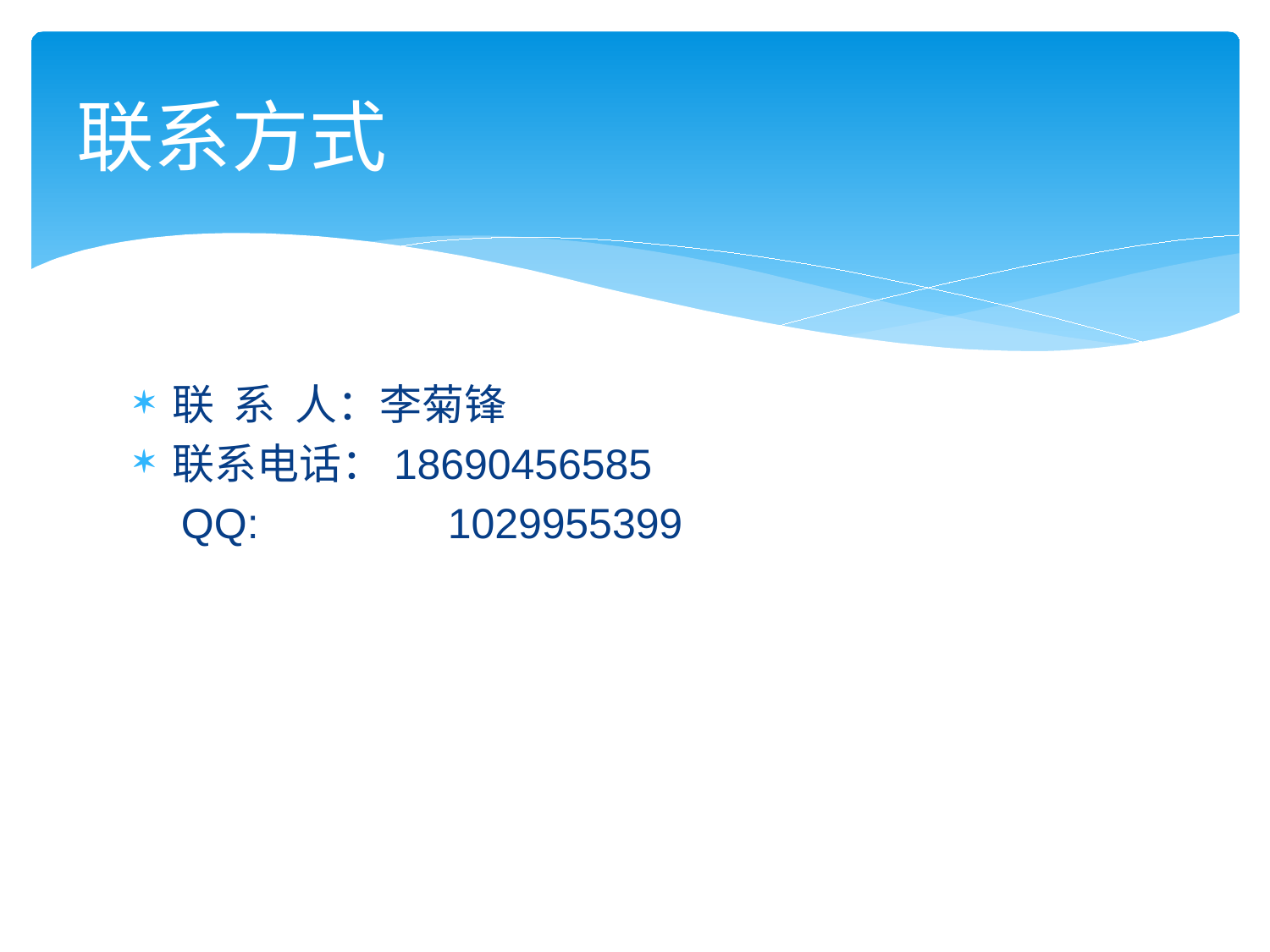

# 联系方式
联  系  人：李菊锋
联系电话：18690456585
    QQ:                1029955399